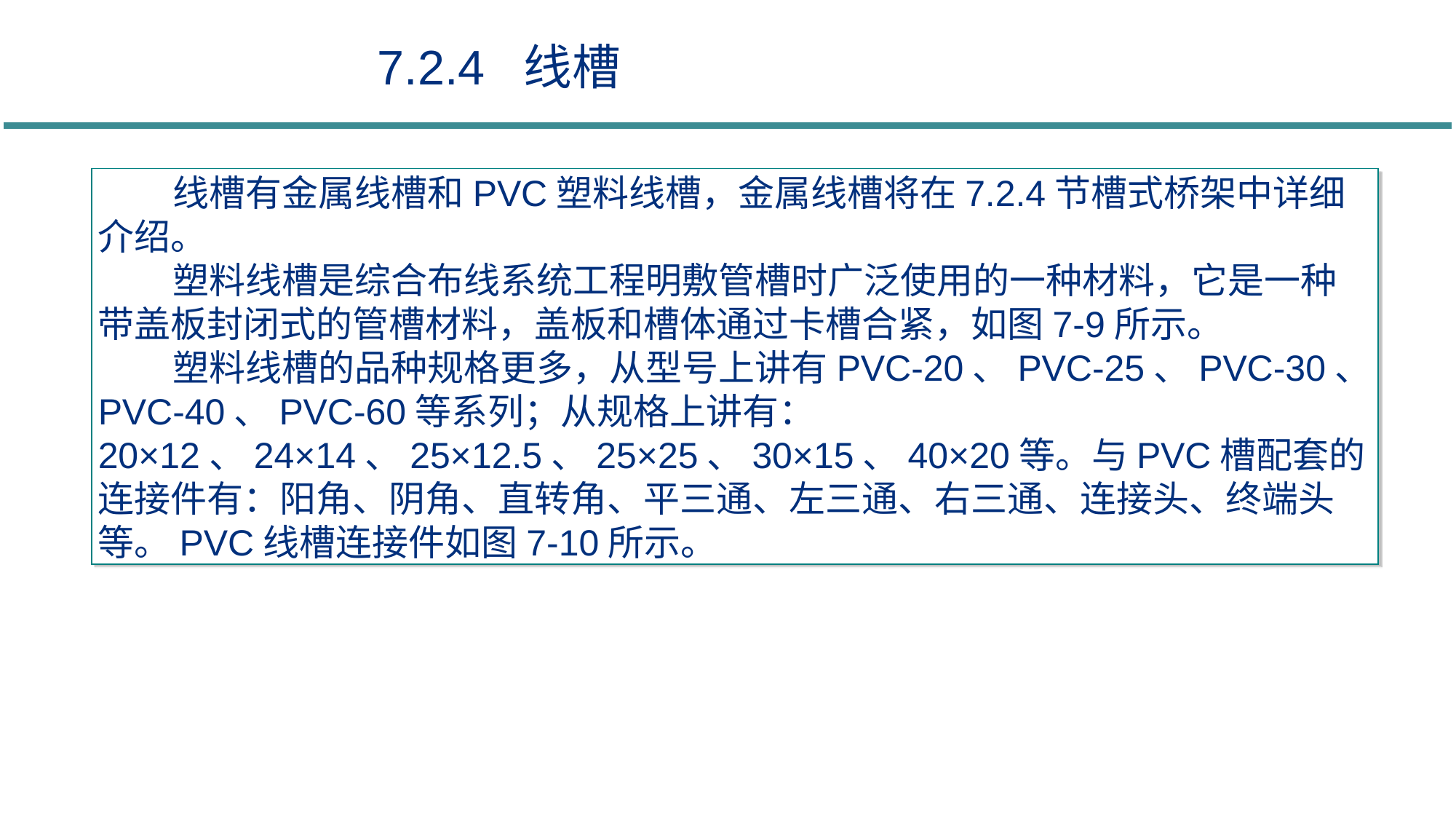

7.2.4  线槽
线槽有金属线槽和PVC塑料线槽，金属线槽将在7.2.4节槽式桥架中详细介绍。
塑料线槽是综合布线系统工程明敷管槽时广泛使用的一种材料，它是一种带盖板封闭式的管槽材料，盖板和槽体通过卡槽合紧，如图7-9所示。
塑料线槽的品种规格更多，从型号上讲有PVC-20、PVC-25、PVC-30、PVC-40、PVC-60等系列；从规格上讲有：20×12、24×14、25×12.5、25×25、30×15、40×20等。与PVC槽配套的连接件有：阳角、阴角、直转角、平三通、左三通、右三通、连接头、终端头等。PVC线槽连接件如图7-10所示。